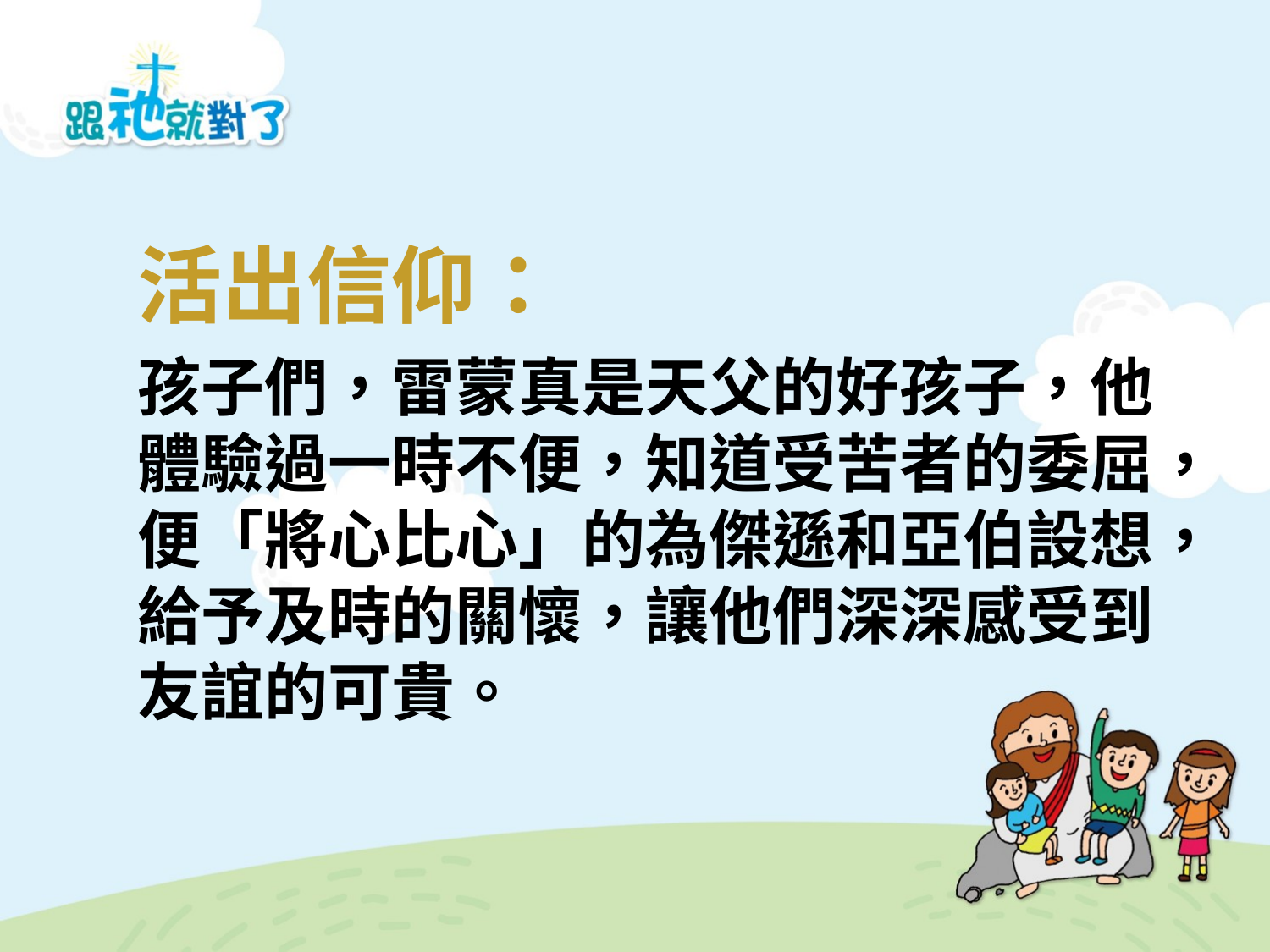

活出信仰：
孩子們，雷蒙真是天父的好孩子，他體驗過一時不便，知道受苦者的委屈，便「將心比心」的為傑遜和亞伯設想，給予及時的關懷，讓他們深深感受到友誼的可貴。